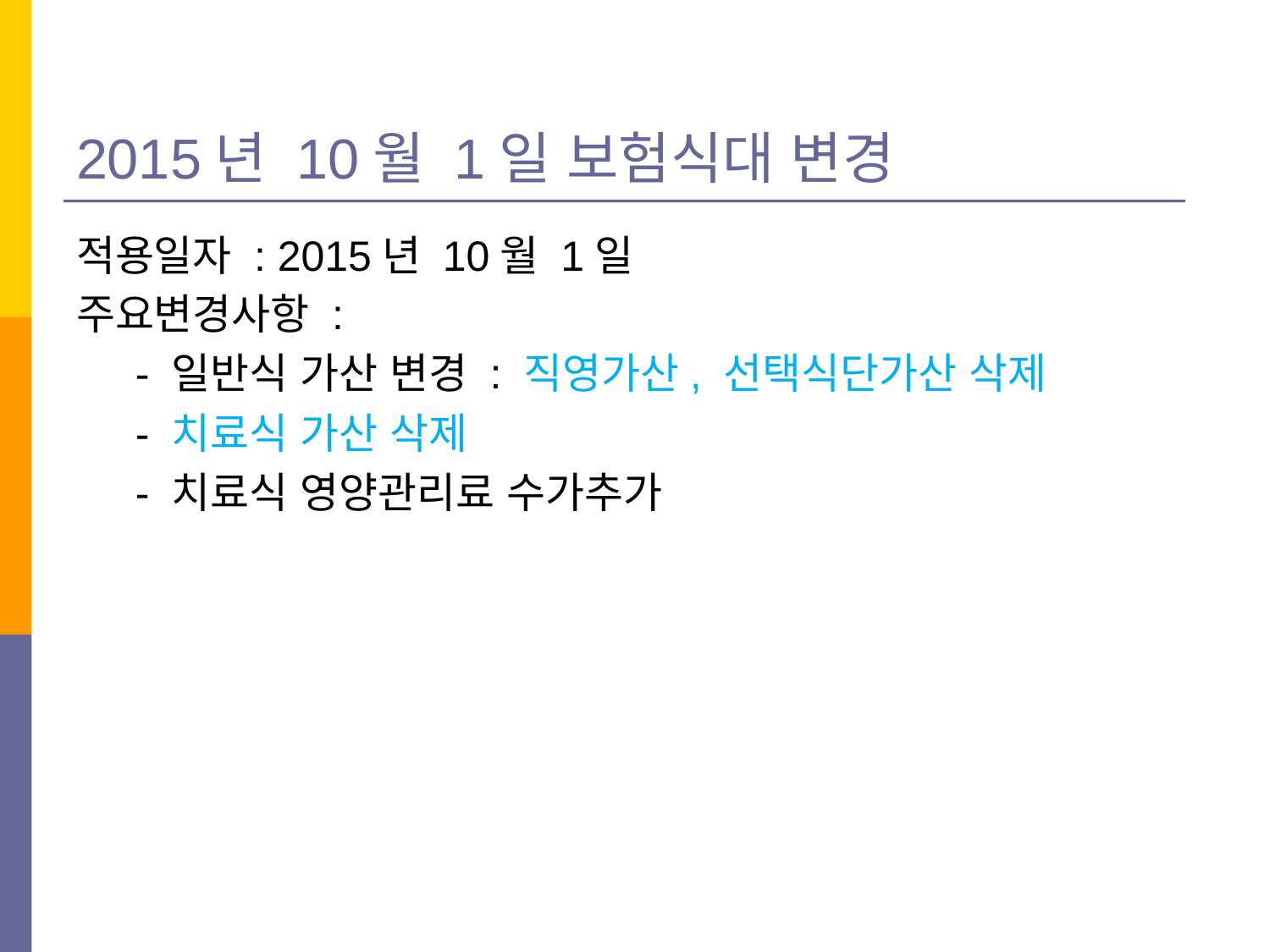

# 2015년 10월 1일 보험식대 변경
적용일자 : 2015년 10월 1일
주요변경사항 :
     - 일반식 가산 변경 : 직영가산, 선택식단가산 삭제
     - 치료식 가산 삭제
     - 치료식 영양관리료 수가추가